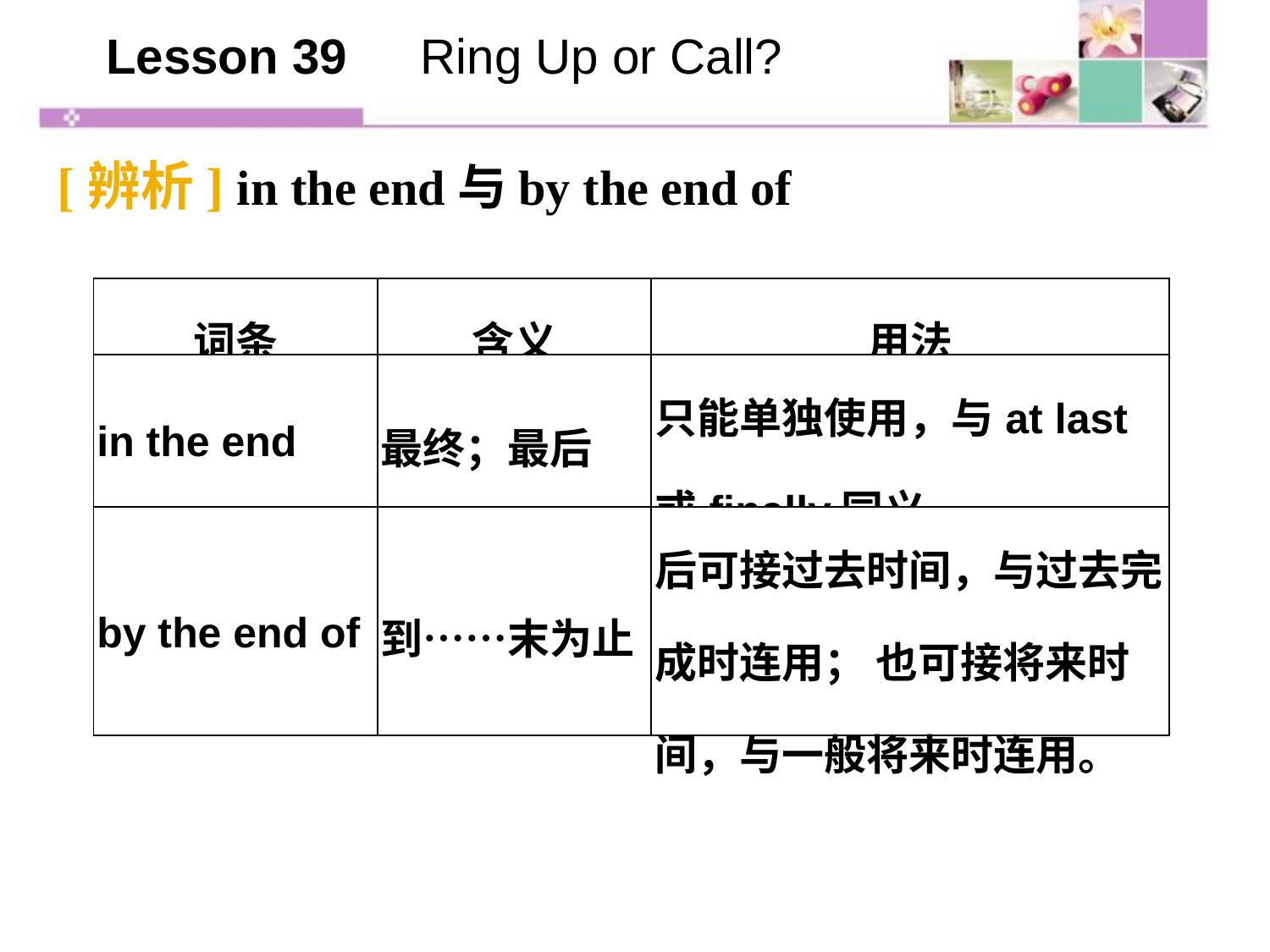

Lesson 39　Ring Up or Call?
[辨析] in the end与by the end of
| 词条 | 含义 | 用法 |
| --- | --- | --- |
| in the end | 最终；最后 | 只能单独使用，与at last或finally同义。 |
| by the end of | 到……末为止 | 后可接过去时间，与过去完成时连用； 也可接将来时间，与一般将来时连用。 |